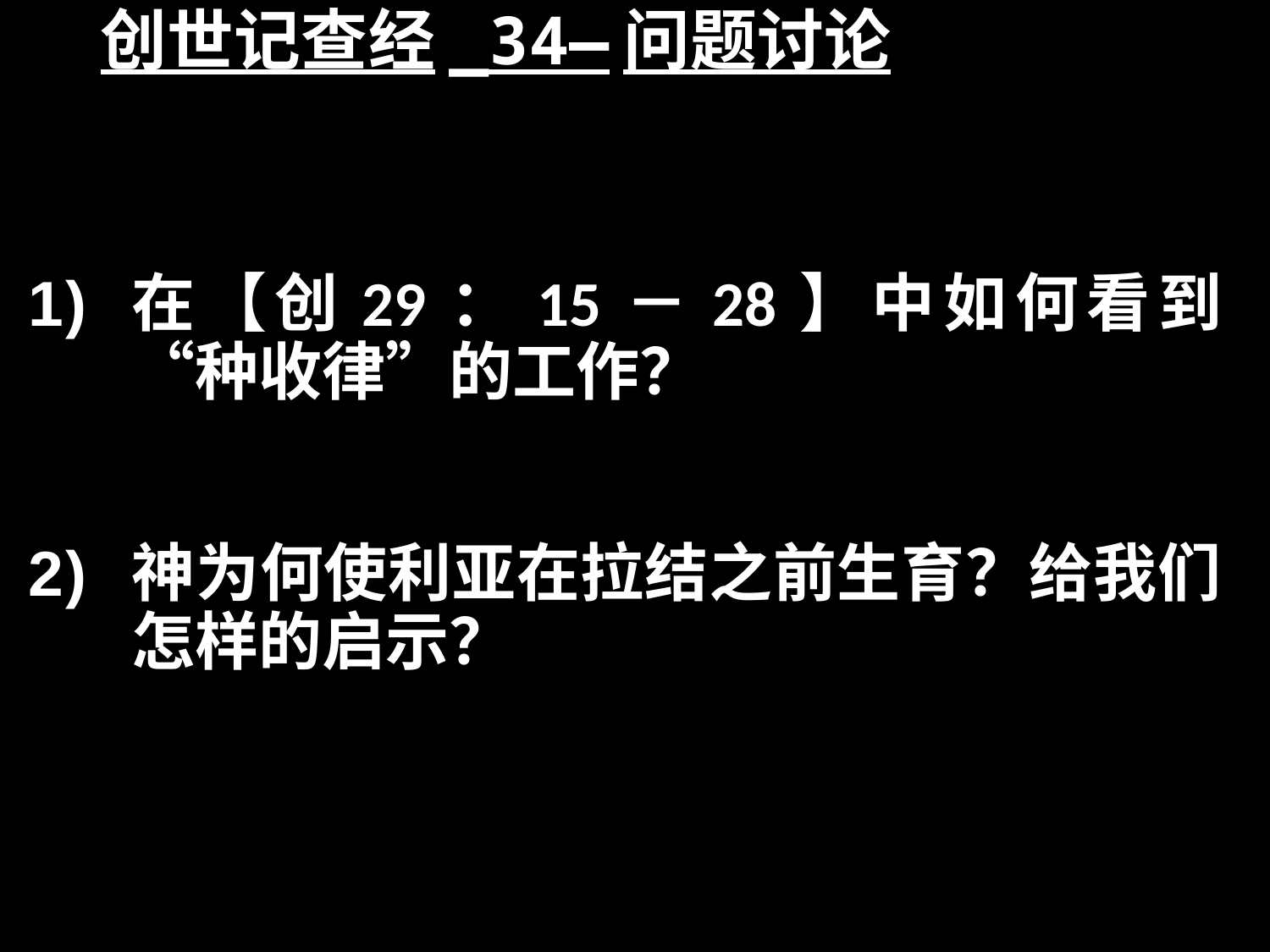

# 创世记查经_34—问题讨论

在【创29：15－28】中如何看到“种收律”的工作？

神为何使利亚在拉结之前生育？给我们怎样的启示？